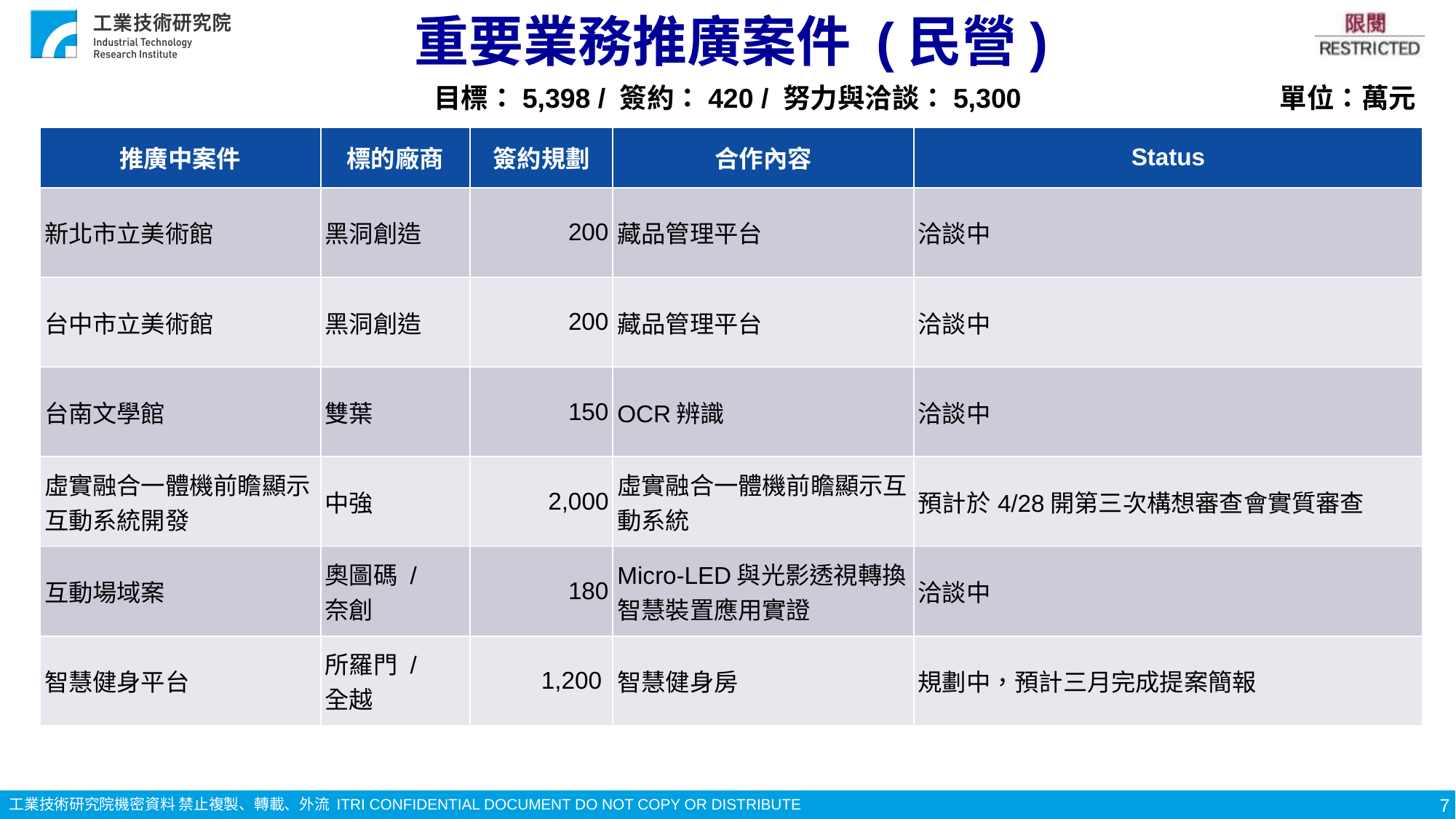

# 重要業務推廣案件 (民營)
目標：5,398 / 簽約：420 / 努力與洽談：5,300
單位：萬元
| 推廣中案件 | 標的廠商 | 簽約規劃 | 合作內容 | Status |
| --- | --- | --- | --- | --- |
| 新北市立美術館 | 黑洞創造 | 200 | 藏品管理平台 | 洽談中 |
| 台中市立美術館 | 黑洞創造 | 200 | 藏品管理平台 | 洽談中 |
| 台南文學館 | 雙葉 | 150 | OCR辨識 | 洽談中 |
| 虛實融合一體機前瞻顯示互動系統開發 | 中強 | 2,000 | 虛實融合一體機前瞻顯示互動系統 | 預計於4/28開第三次構想審查會實質審查 |
| 互動場域案 | 奧圖碼 / 奈創 | 180 | Micro-LED與光影透視轉換智慧裝置應用實證 | 洽談中 |
| 智慧健身平台 | 所羅門 / 全越 | 1,200 | 智慧健身房 | 規劃中，預計三月完成提案簡報 |
7